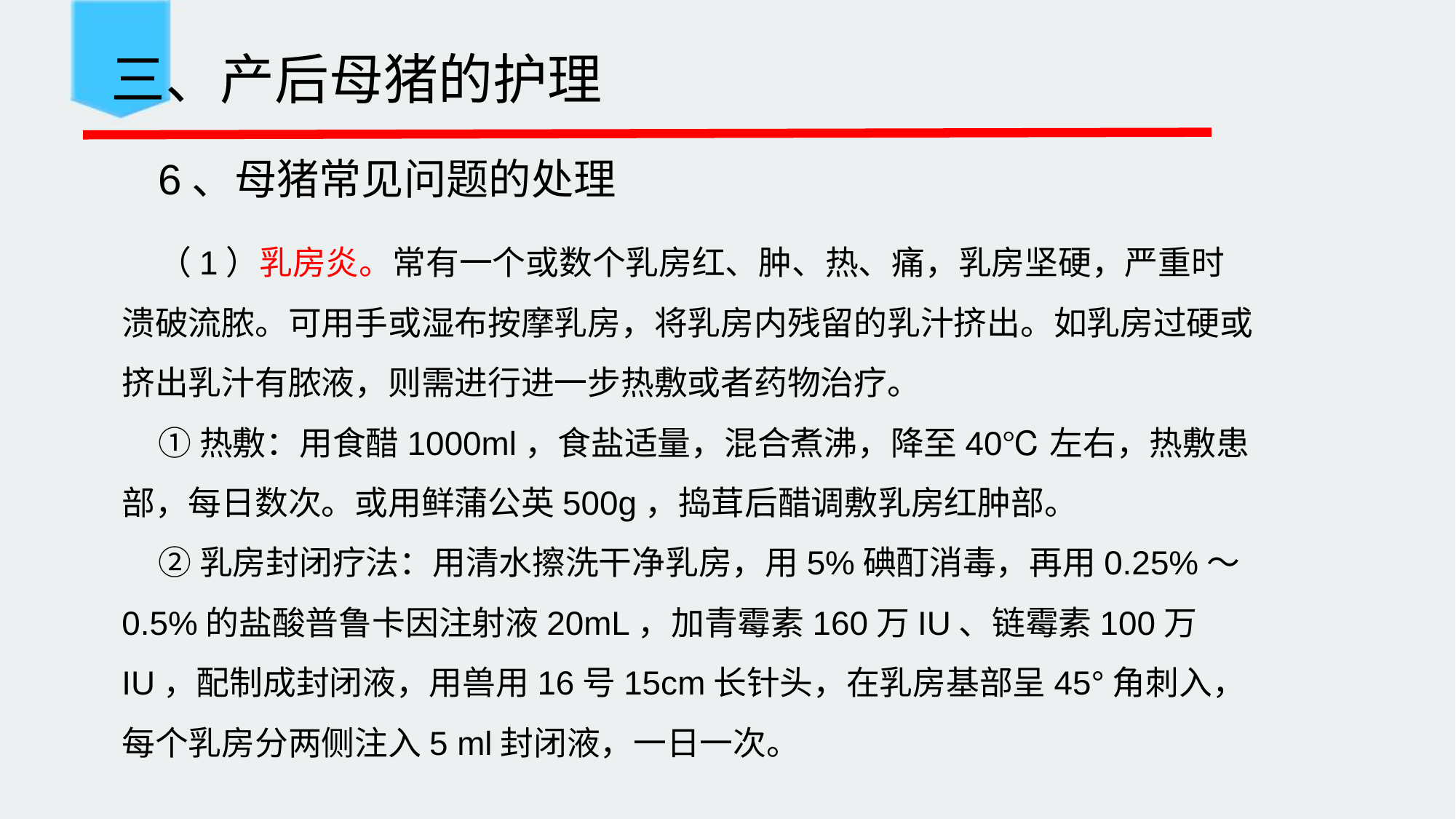

三、产后母猪的护理
6、母猪常见问题的处理

（1）乳房炎。常有一个或数个乳房红、肿、热、痛，乳房坚硬，严重时溃破流脓。可用手或湿布按摩乳房，将乳房内残留的乳汁挤出。如乳房过硬或挤出乳汁有脓液，则需进行进一步热敷或者药物治疗。
①热敷：用食醋1000ml，食盐适量，混合煮沸，降至40℃左右，热敷患部，每日数次。或用鲜蒲公英500g，捣茸后醋调敷乳房红肿部。
②乳房封闭疗法：用清水擦洗干净乳房，用5%碘酊消毒，再用0.25%～0.5%的盐酸普鲁卡因注射液20mL，加青霉素160万IU、链霉素100万IU，配制成封闭液，用兽用16号15cm长针头，在乳房基部呈45°角刺入，每个乳房分两侧注入5 ml封闭液，一日一次。